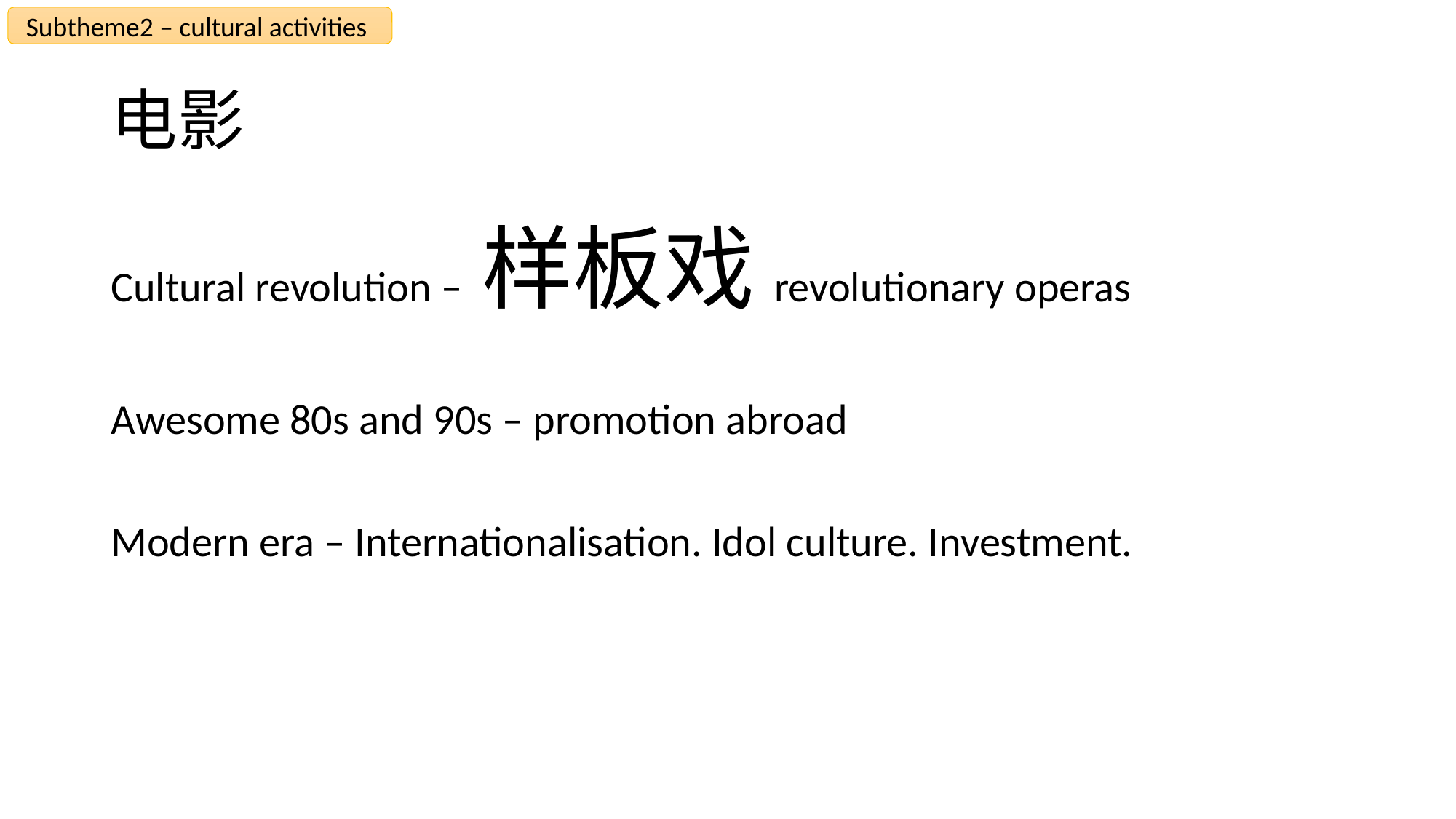

Subtheme2 – cultural activities
# 电影
Cultural revolution – 样板戏 revolutionary operas

Awesome 80s and 90s – promotion abroad

Modern era – Internationalisation. Idol culture. Investment.